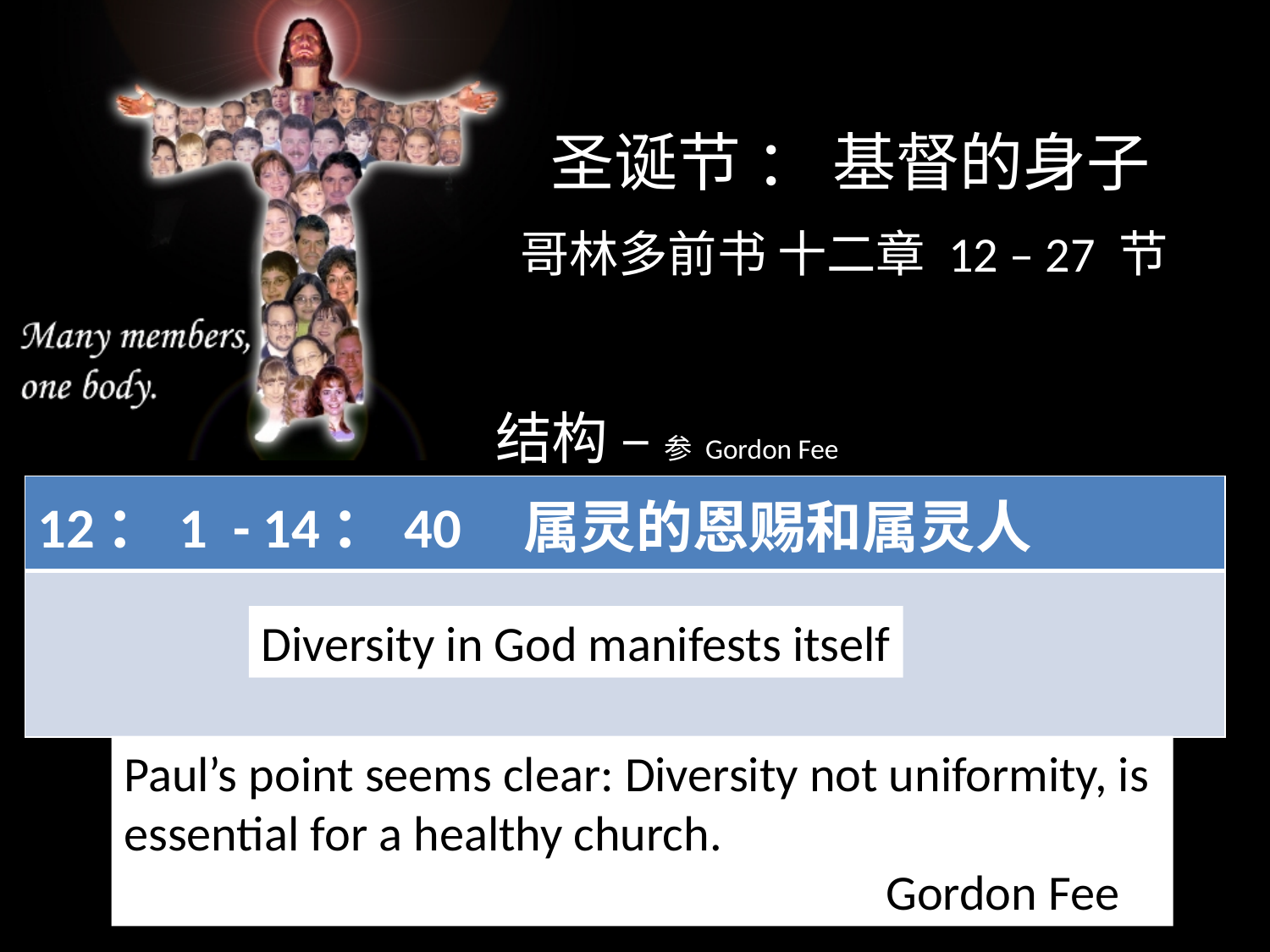

结构 – 参 Gordon Fee
| 12：1 - 14：40 属灵的恩赐和属灵人 |
| --- |
|  |
Diversity in God manifests itself
Paul’s point seems clear: Diversity not uniformity, is
essential for a healthy church.
						Gordon Fee